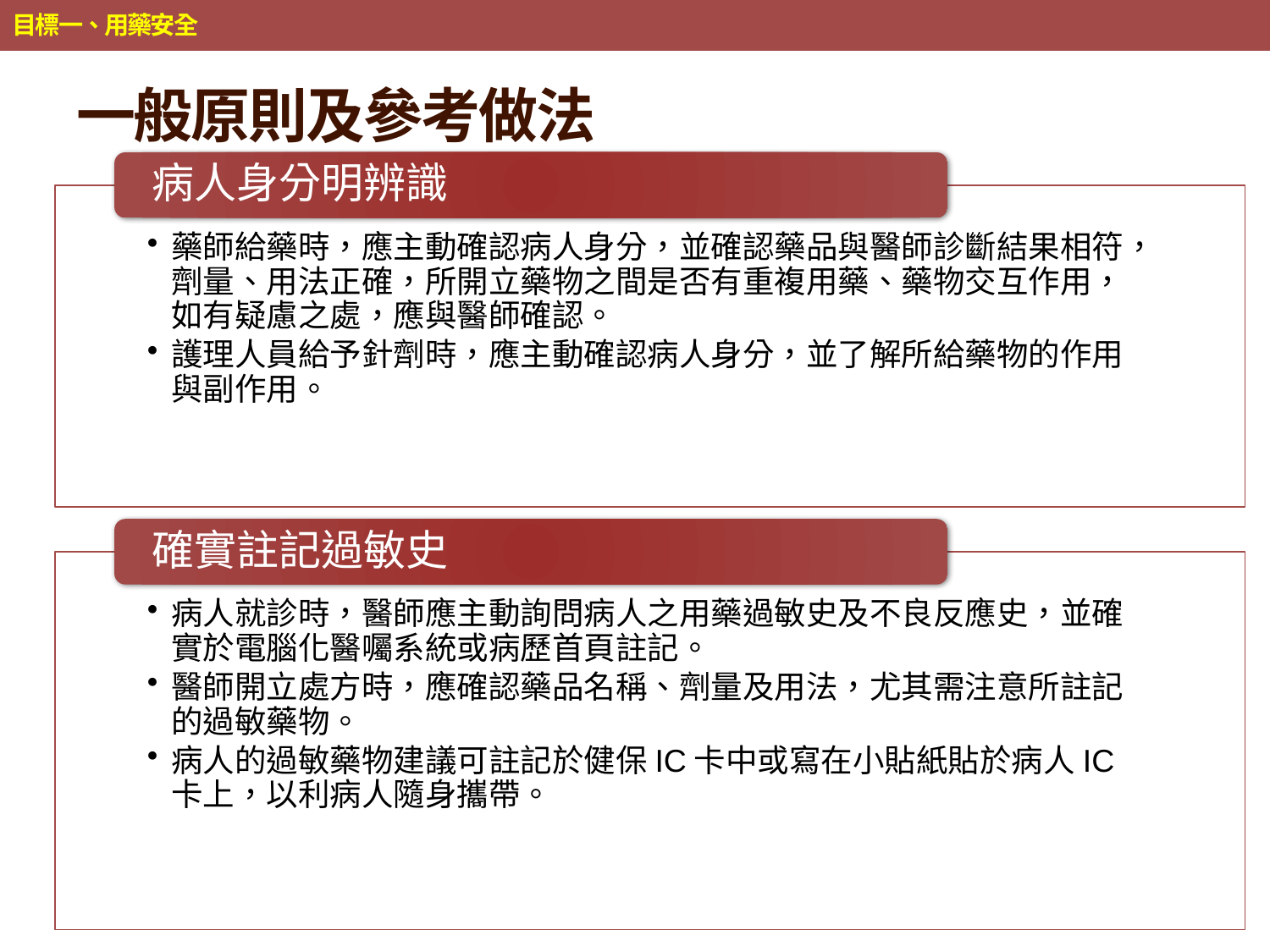

目標一、用藥安全
# 一般原則及參考做法
藥師給藥時，應主動確認病人身分，並確認藥品與醫師診斷結果相符，劑量、用法正確，所開立藥物之間是否有重複用藥、藥物交互作用，如有疑慮之處，應與醫師確認。
護理人員給予針劑時，應主動確認病人身分，並了解所給藥物的作用與副作用。
病人身分明辨識
病人就診時，醫師應主動詢問病人之用藥過敏史及不良反應史，並確實於電腦化醫囑系統或病歷首頁註記。
醫師開立處方時，應確認藥品名稱、劑量及用法，尤其需注意所註記的過敏藥物。
病人的過敏藥物建議可註記於健保IC卡中或寫在小貼紙貼於病人IC卡上，以利病人隨身攜帶。
確實註記過敏史